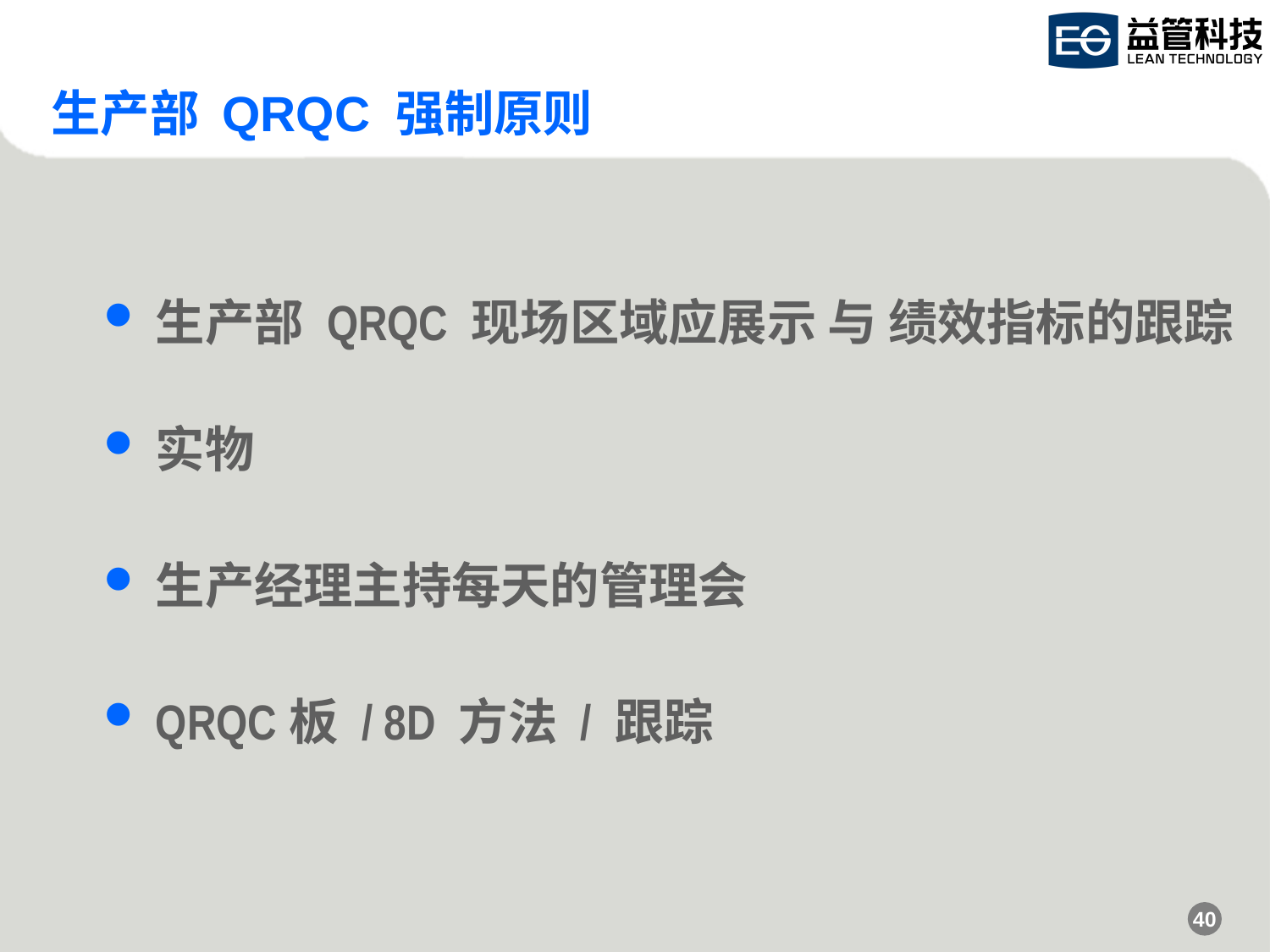

# 生产部 QRQC 强制原则
生产部 QRQC 现场区域应展示 与 绩效指标的跟踪
实物

生产经理主持每天的管理会

QRQC板 / 8D 方法 / 跟踪